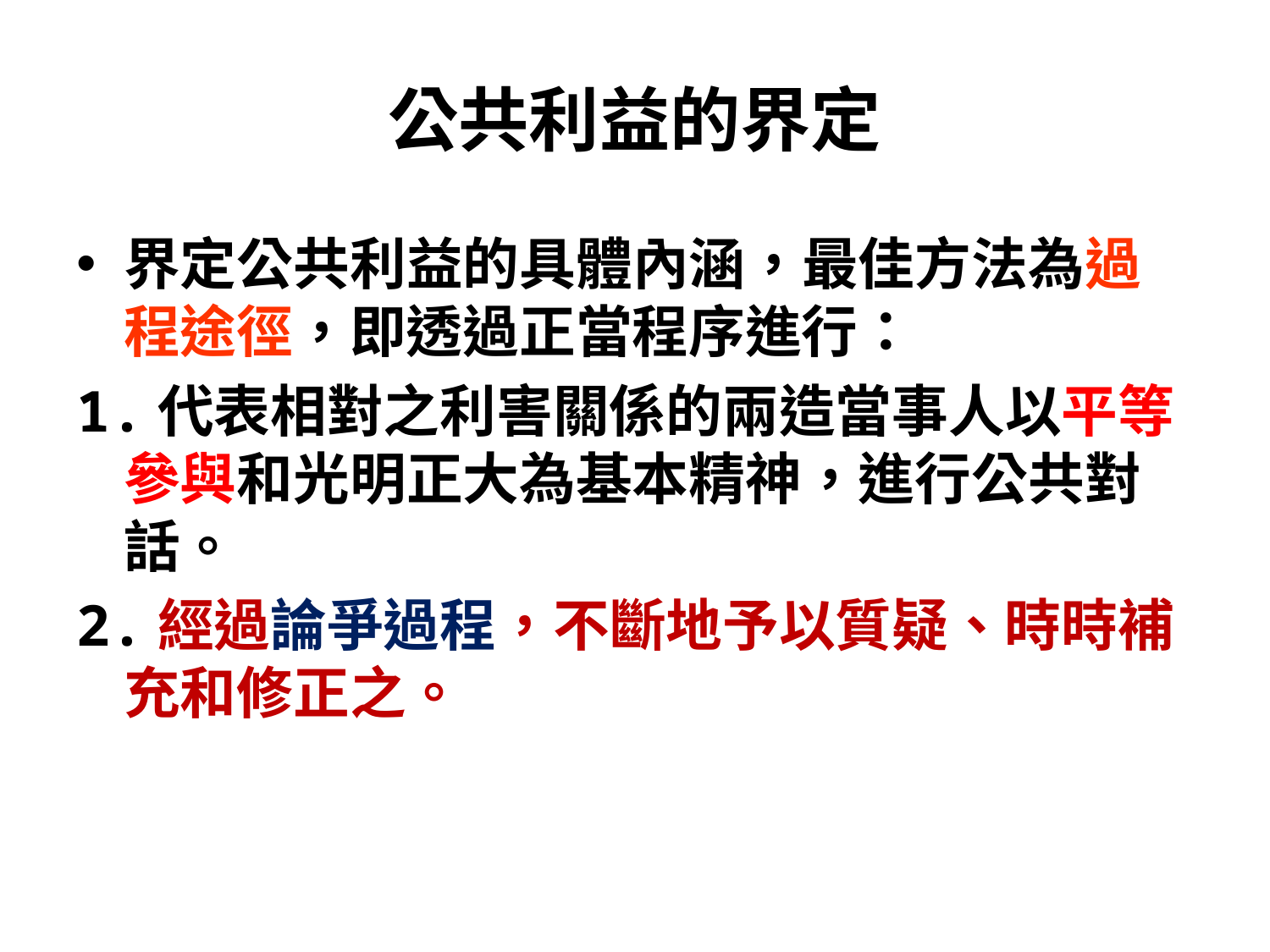

# 公共利益的界定
界定公共利益的具體內涵，最佳方法為過程途徑，即透過正當程序進行：
1.代表相對之利害關係的兩造當事人以平等參與和光明正大為基本精神，進行公共對話。
2.經過論爭過程，不斷地予以質疑、時時補充和修正之。